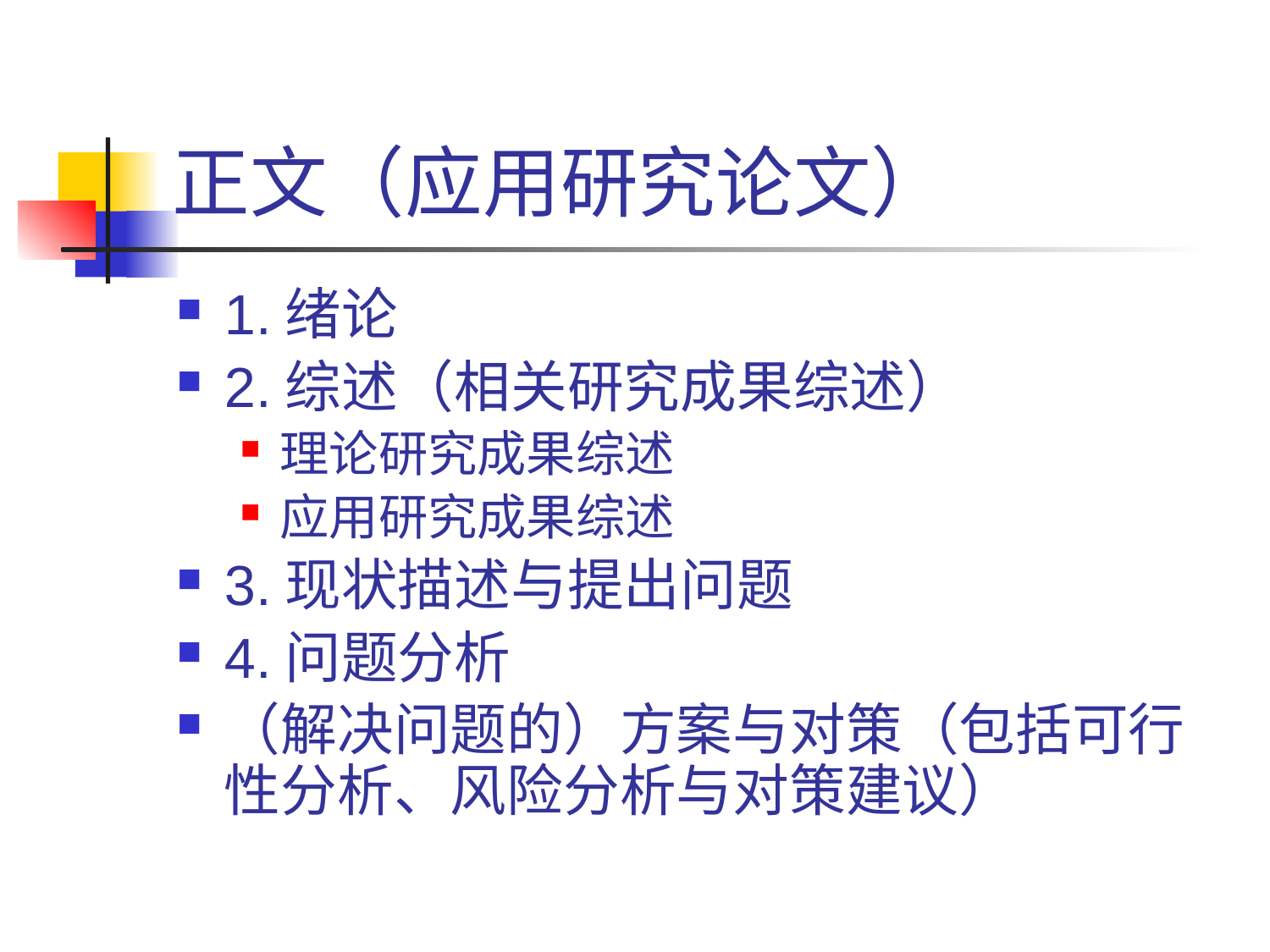

# 正文（应用研究论文）
1.绪论
2.综述（相关研究成果综述）
理论研究成果综述
应用研究成果综述
3.现状描述与提出问题
4.问题分析
（解决问题的）方案与对策（包括可行性分析、风险分析与对策建议）